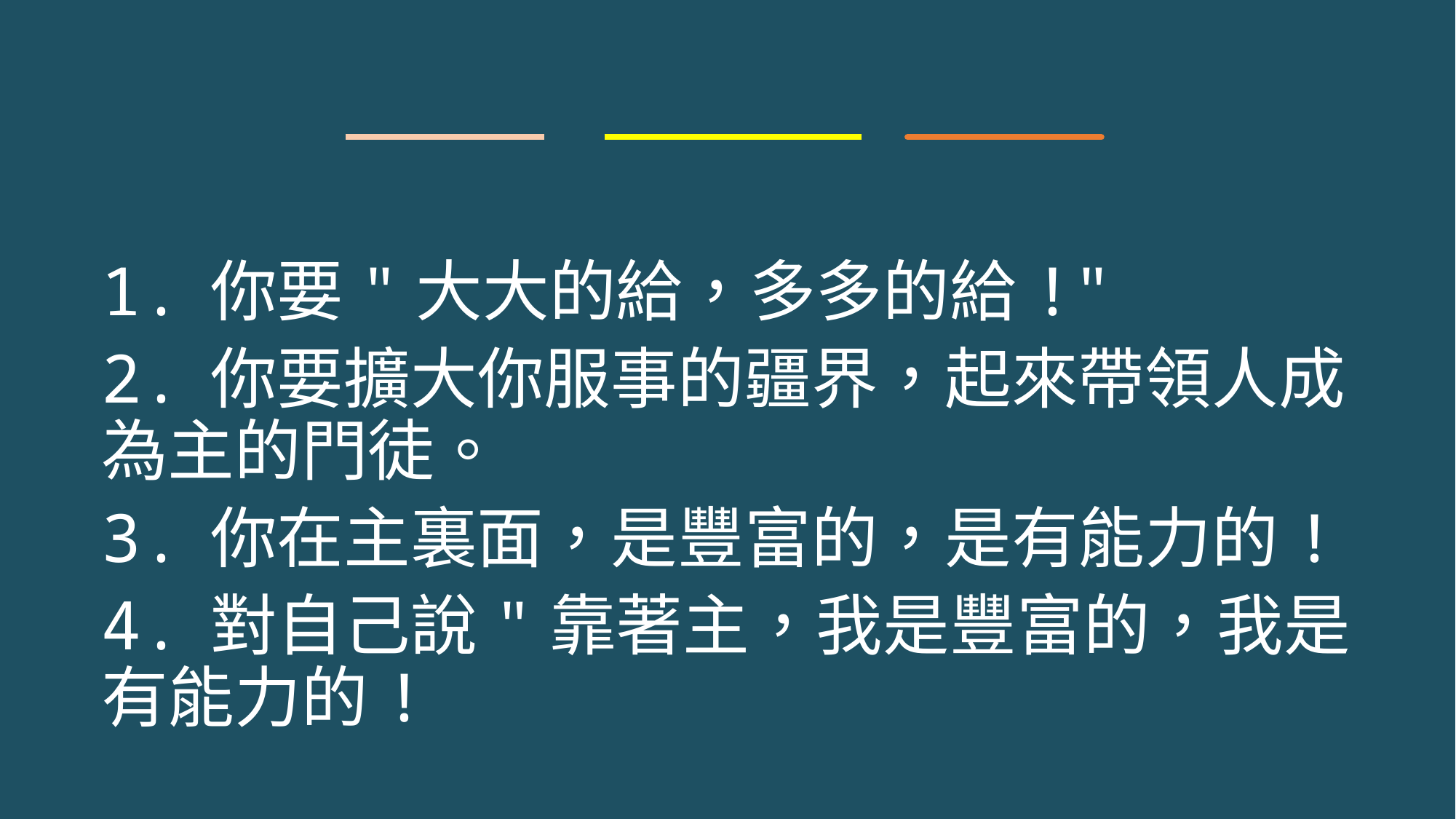

1.	你要"大大的給，多多的給!"
2.	你要擴大你服事的疆界，起來帶領人成為主的門徒。
3.	你在主裏面，是豐富的，是有能力的!
4.	對自己說"靠著主，我是豐富的，我是有能力的!